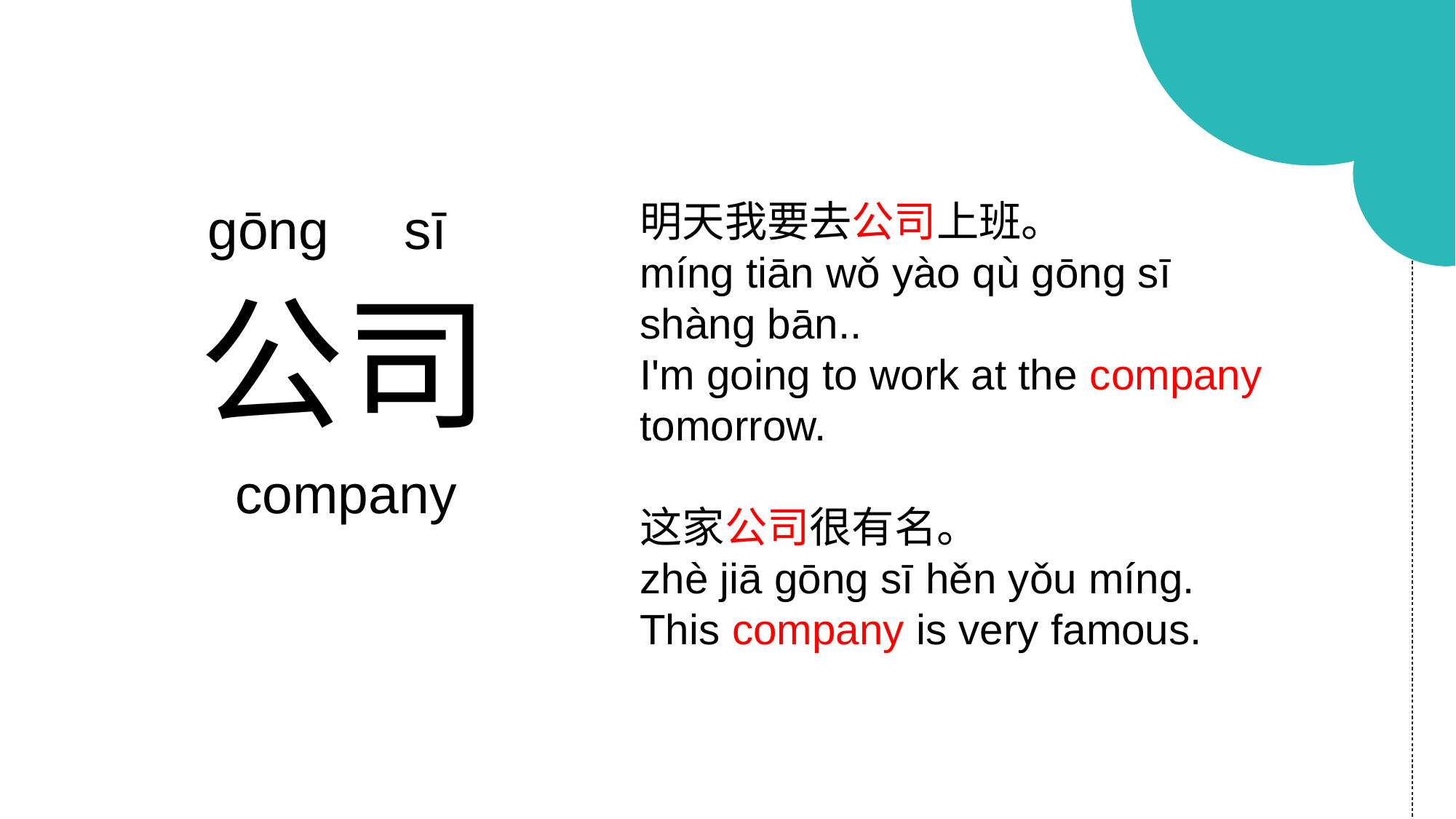

gōng     sī
明天我要去公司上班。
míng tiān wǒ yào qù gōng sī shàng bān..
I'm going to work at the company tomorrow.

这家公司很有名。
zhè jiā gōng sī hěn yǒu míng.
This company is very famous.
公司
   company